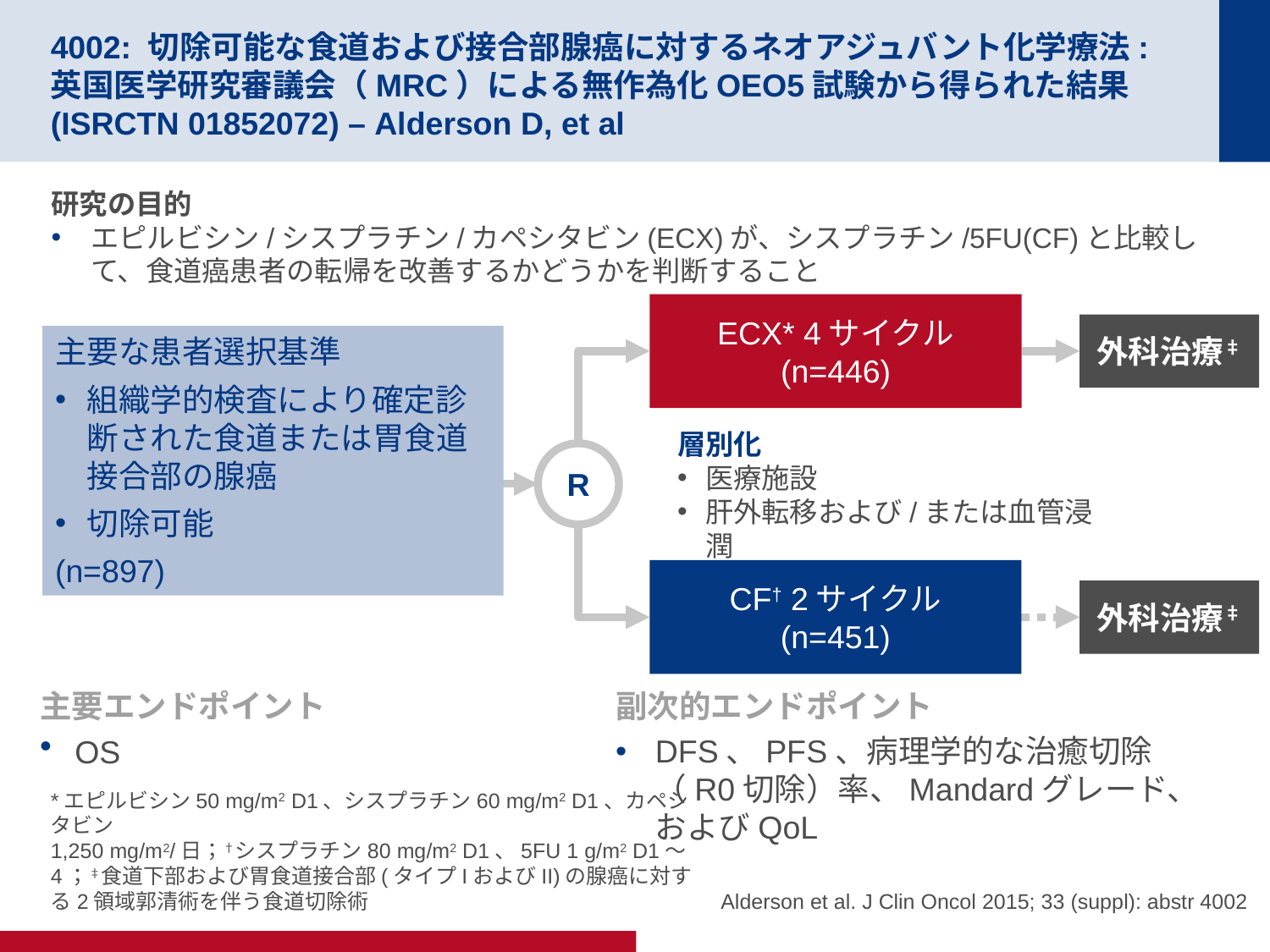

# 4002: 切除可能な食道および接合部腺癌に対するネオアジュバント化学療法: 英国医学研究審議会（MRC）による無作為化OEO5試験から得られた結果 (ISRCTN 01852072) – Alderson D, et al
研究の目的
エピルビシン/シスプラチン/カペシタビン(ECX)が、シスプラチン/5FU(CF)と比較して、食道癌患者の転帰を改善するかどうかを判断すること
ECX* 4サイクル
(n=446)
外科治療‡
主要な患者選択基準
組織学的検査により確定診断された食道または胃食道接合部の腺癌
切除可能
(n=897)
層別化
医療施設
肝外転移および/または血管浸潤
R
CF† 2サイクル
(n=451)
外科治療‡
主要エンドポイント
OS
副次的エンドポイント
DFS、PFS、病理学的な治癒切除（R0切除）率、Mandardグレード、およびQoL
*エピルビシン50 mg/m2 D1、シスプラチン60 mg/m2 D1、カペシタビン
1,250 mg/m2/日；†シスプラチン80 mg/m2 D1、5FU 1 g/m2 D1～4；‡食道下部および胃食道接合部(タイプIおよびII)の腺癌に対する2領域郭清術を伴う食道切除術
Alderson et al. J Clin Oncol 2015; 33 (suppl): abstr 4002